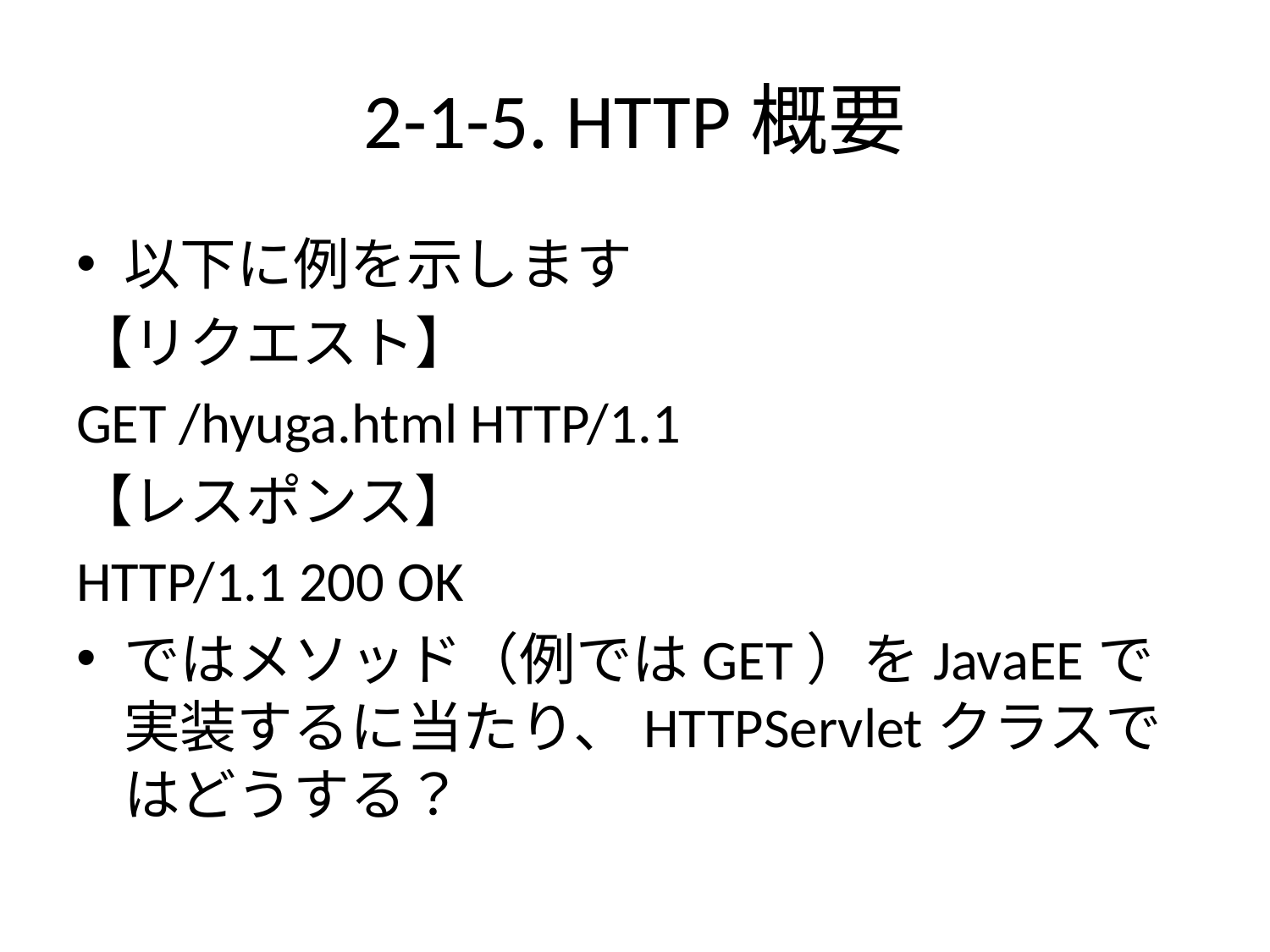

# 2-1-5. HTTP概要
以下に例を示します
【リクエスト】
GET /hyuga.html HTTP/1.1
【レスポンス】
HTTP/1.1 200 OK
ではメソッド（例ではGET）をJavaEEで実装するに当たり、HTTPServletクラスではどうする？